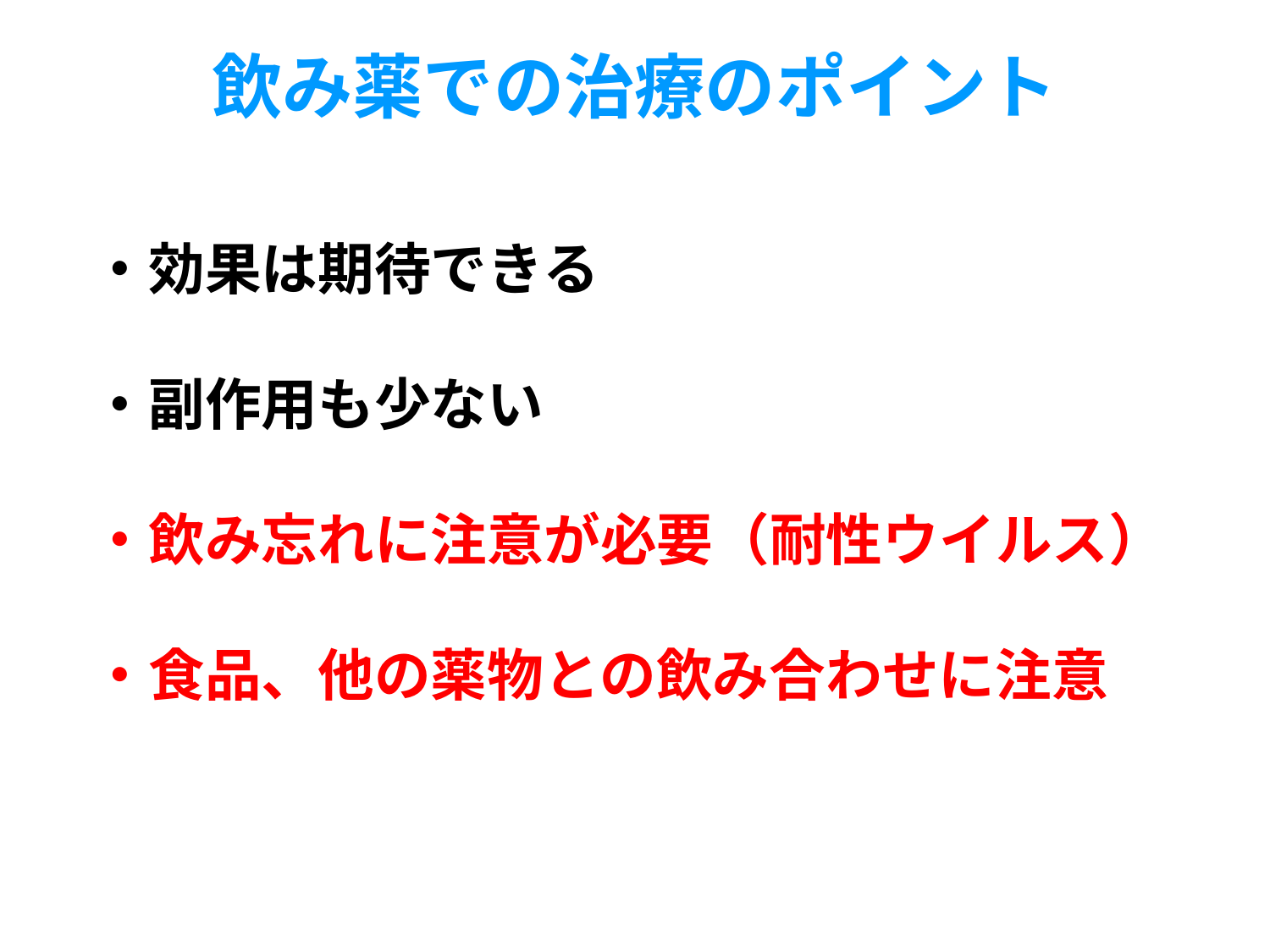

飲み薬での治療のポイント
・効果は期待できる

・副作用も少ない

・飲み忘れに注意が必要（耐性ウイルス）

・食品、他の薬物との飲み合わせに注意